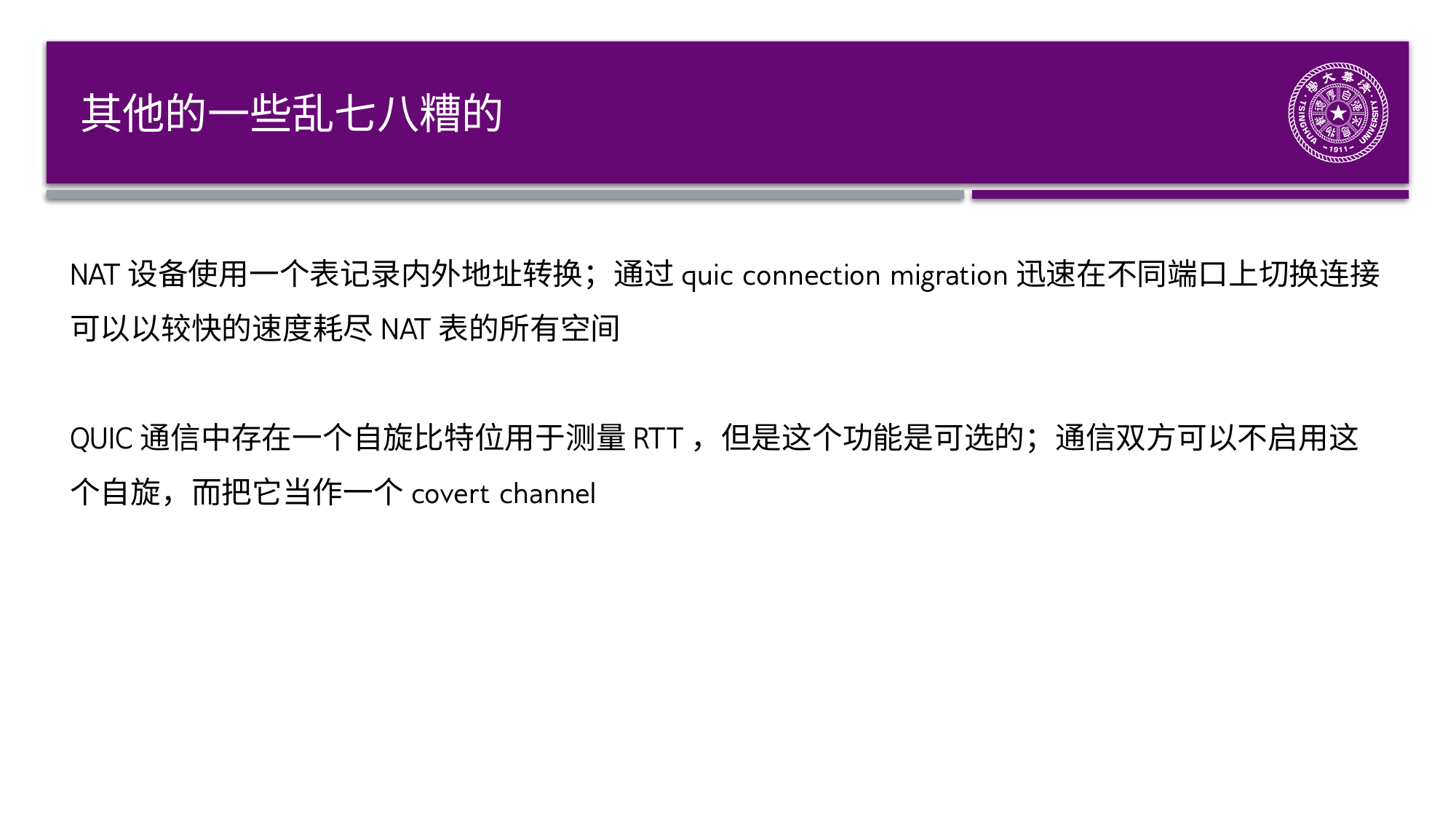

# 其他的一些乱七八糟的
NAT设备使用一个表记录内外地址转换；通过quic connection migration迅速在不同端口上切换连接可以以较快的速度耗尽NAT表的所有空间

QUIC通信中存在一个自旋比特位用于测量RTT，但是这个功能是可选的；通信双方可以不启用这个自旋，而把它当作一个covert channel